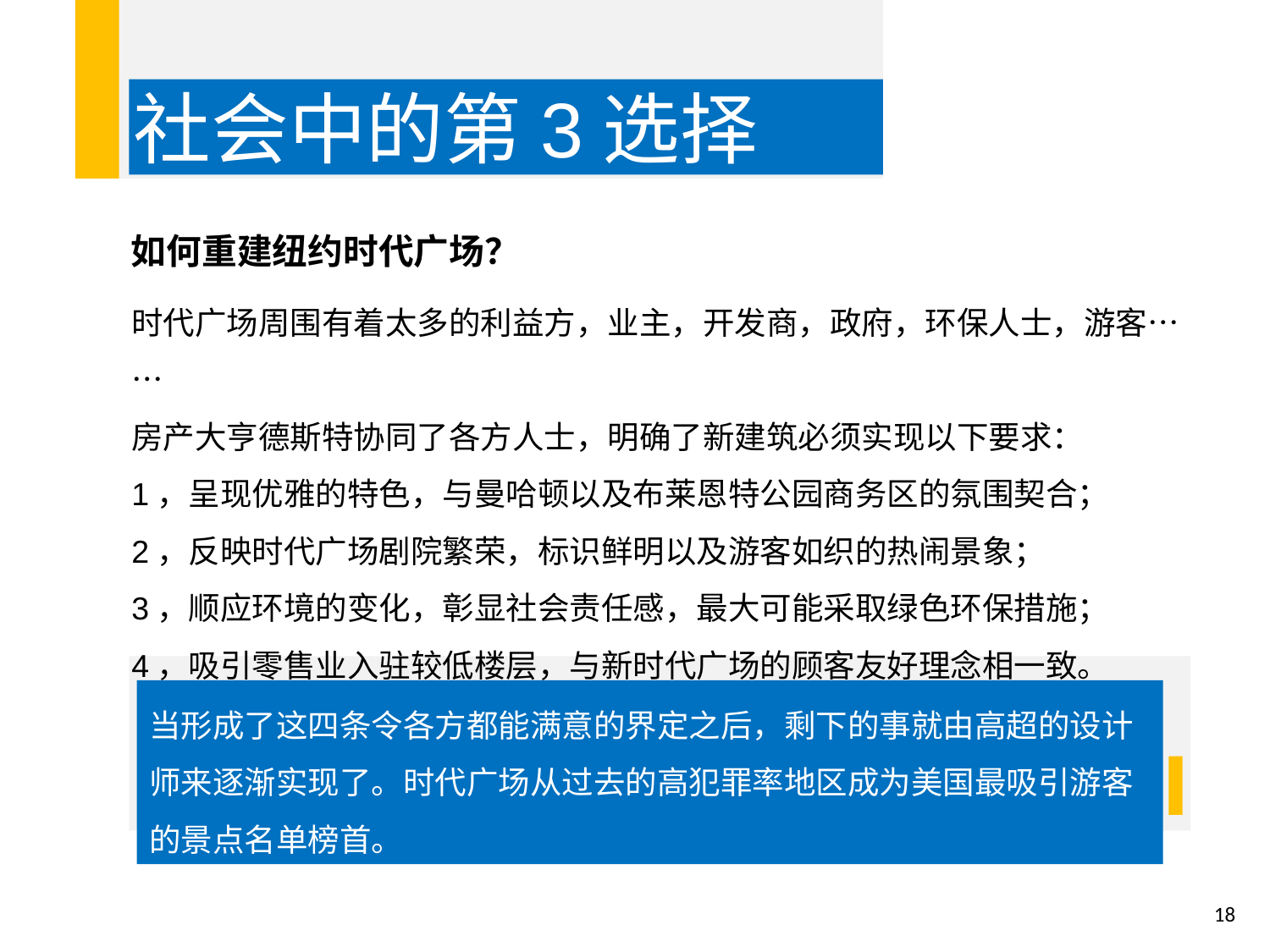

社会中的第3选择

如何重建纽约时代广场？
时代广场周围有着太多的利益方，业主，开发商，政府，环保人士，游客……
房产大亨德斯特协同了各方人士，明确了新建筑必须实现以下要求：
1，呈现优雅的特色，与曼哈顿以及布莱恩特公园商务区的氛围契合；
2，反映时代广场剧院繁荣，标识鲜明以及游客如织的热闹景象；
3，顺应环境的变化，彰显社会责任感，最大可能采取绿色环保措施；
4，吸引零售业入驻较低楼层，与新时代广场的顾客友好理念相一致。

当形成了这四条令各方都能满意的界定之后，剩下的事就由高超的设计师来逐渐实现了。时代广场从过去的高犯罪率地区成为美国最吸引游客的景点名单榜首。